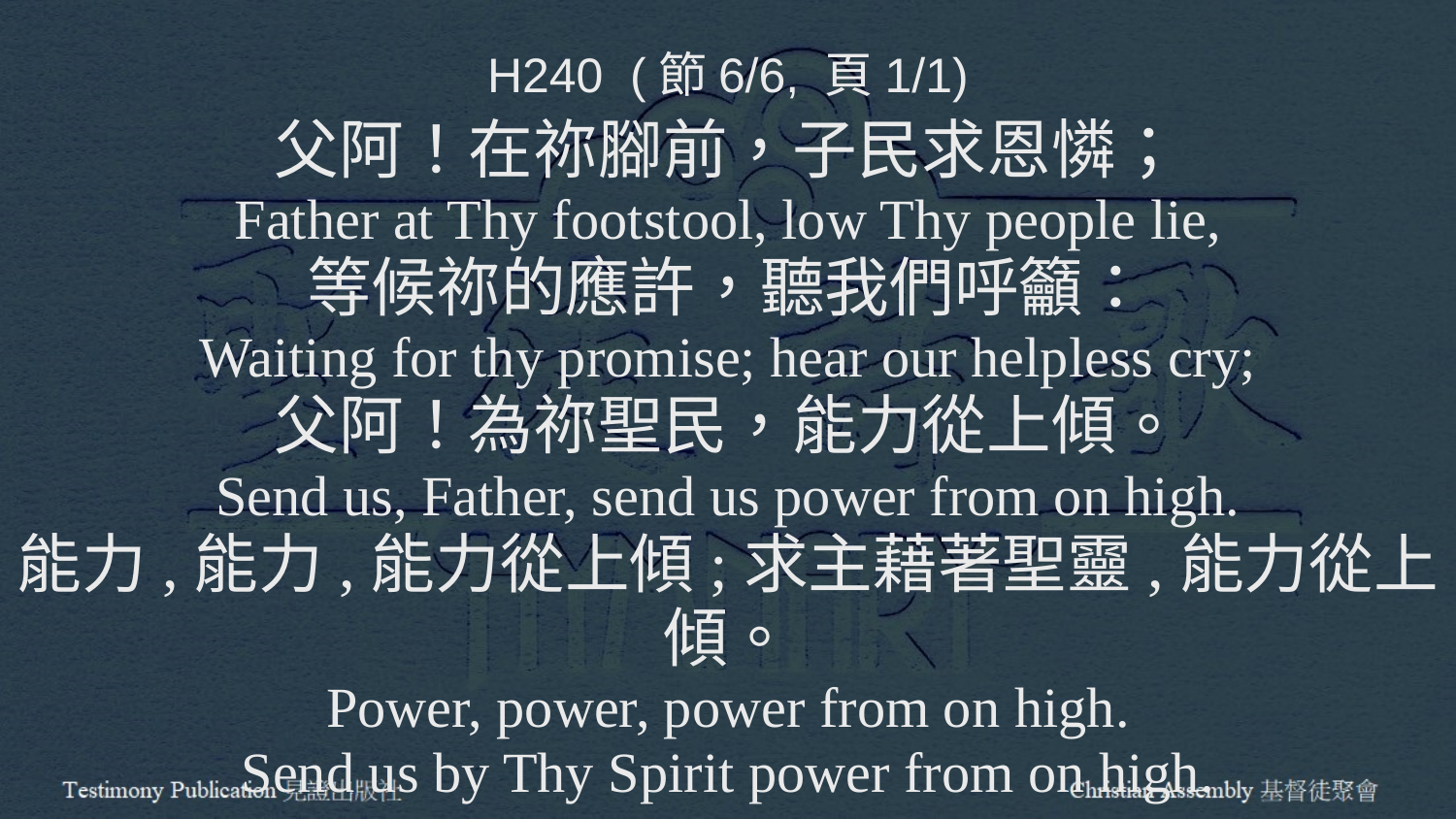

H240  (節6/6, 頁1/1)
父阿！在祢腳前，子民求恩憐；
Father at Thy footstool, low Thy people lie,
等候祢的應許，聽我們呼籲：
Waiting for thy promise; hear our helpless cry;
父阿！為祢聖民，能力從上傾。
Send us, Father, send us power from on high.
能力,能力,能力從上傾;求主藉著聖靈,能力從上傾。
Power, power, power from on high.
Send us by Thy Spirit power from on high.